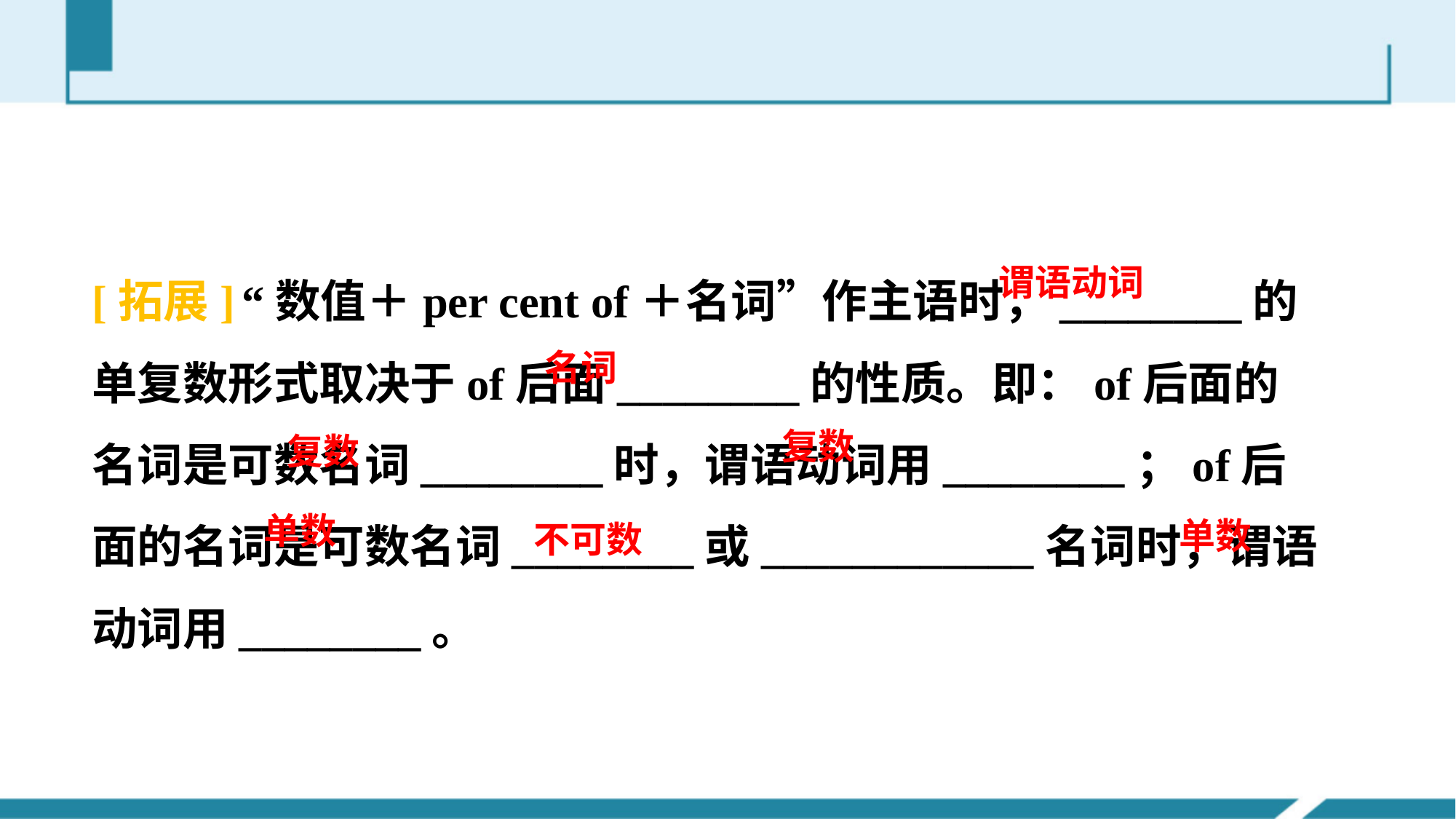

[拓展] “数值＋per cent of＋名词”作主语时，________的单复数形式取决于of后面________的性质。即：of后面的名词是可数名词________时，谓语动词用________；of后面的名词是可数名词________或____________名词时，谓语动词用________。
谓语动词
名词
复数
复数
单数
单数
不可数